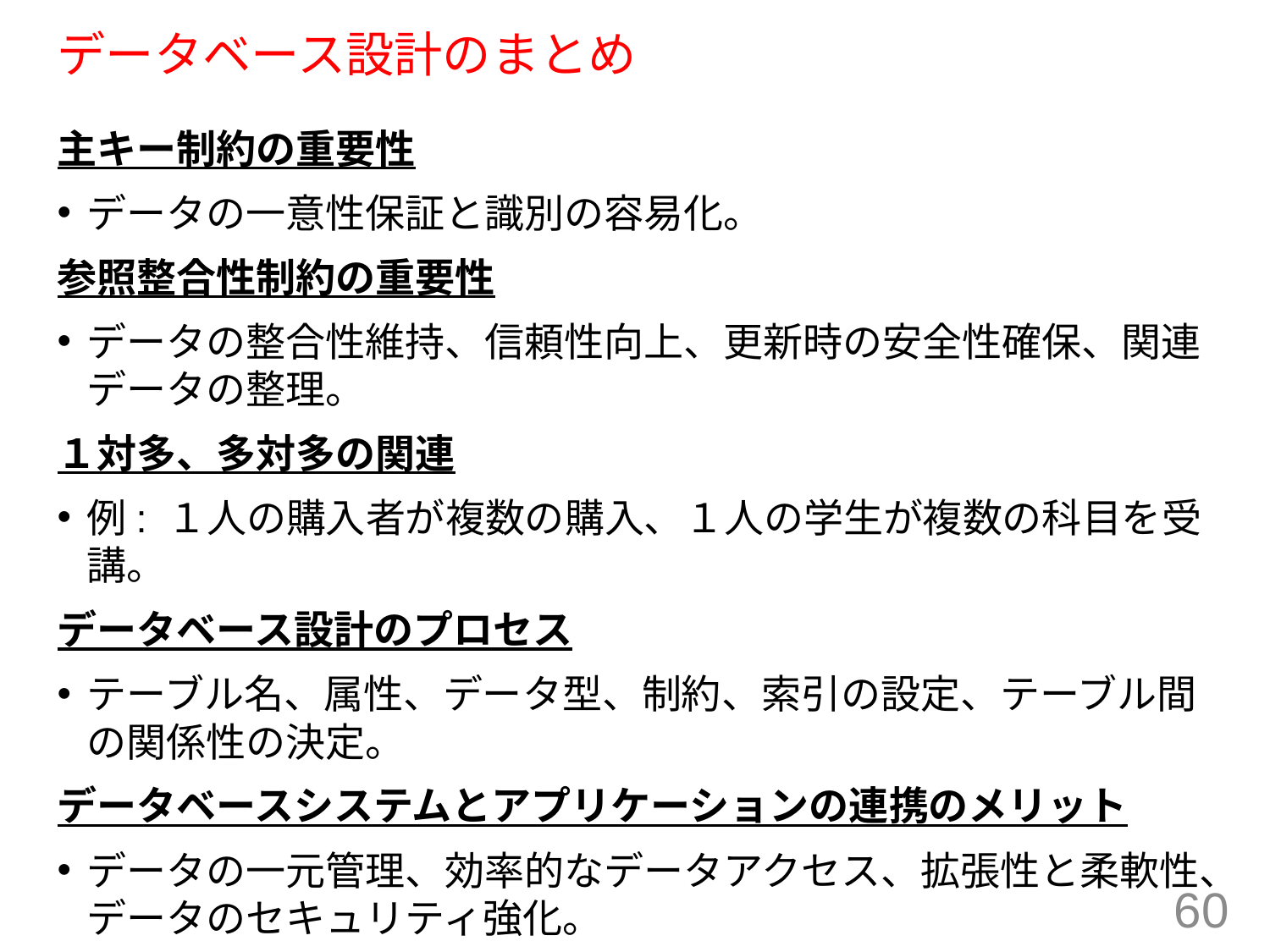

# データベース設計のまとめ
主キー制約の重要性
データの一意性保証と識別の容易化。
参照整合性制約の重要性
データの整合性維持、信頼性向上、更新時の安全性確保、関連データの整理。
１対多、多対多の関連
例: １人の購入者が複数の購入、１人の学生が複数の科目を受講。
データベース設計のプロセス
テーブル名、属性、データ型、制約、索引の設定、テーブル間の関係性の決定。
データベースシステムとアプリケーションの連携のメリット
データの一元管理、効率的なデータアクセス、拡張性と柔軟性、データのセキュリティ強化。
60